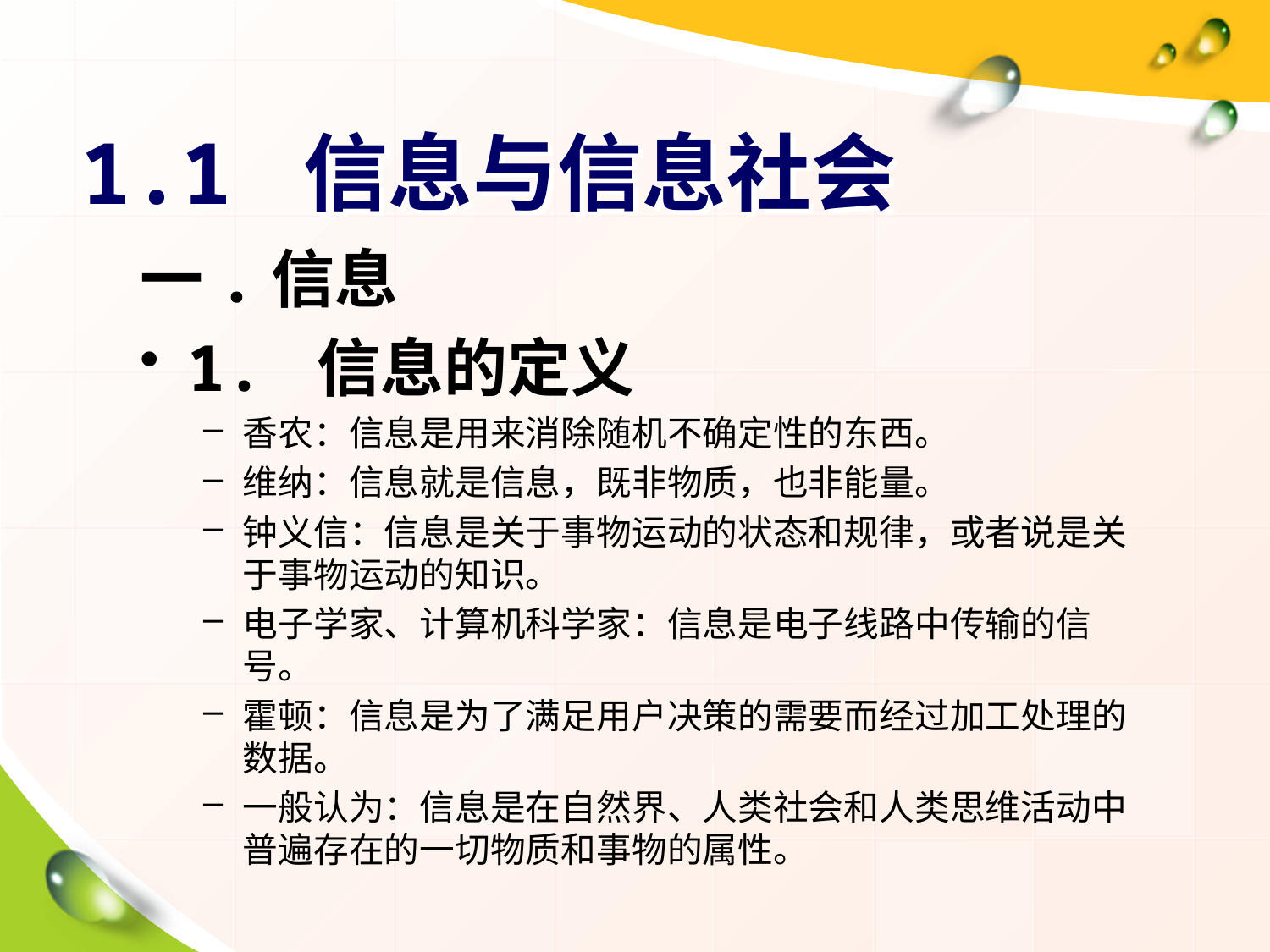

# 1.1 信息与信息社会
一.信息
1. 信息的定义
香农：信息是用来消除随机不确定性的东西。
维纳：信息就是信息，既非物质，也非能量。
钟义信：信息是关于事物运动的状态和规律，或者说是关于事物运动的知识。
电子学家、计算机科学家：信息是电子线路中传输的信号。
霍顿：信息是为了满足用户决策的需要而经过加工处理的数据。
一般认为：信息是在自然界、人类社会和人类思维活动中普遍存在的一切物质和事物的属性。